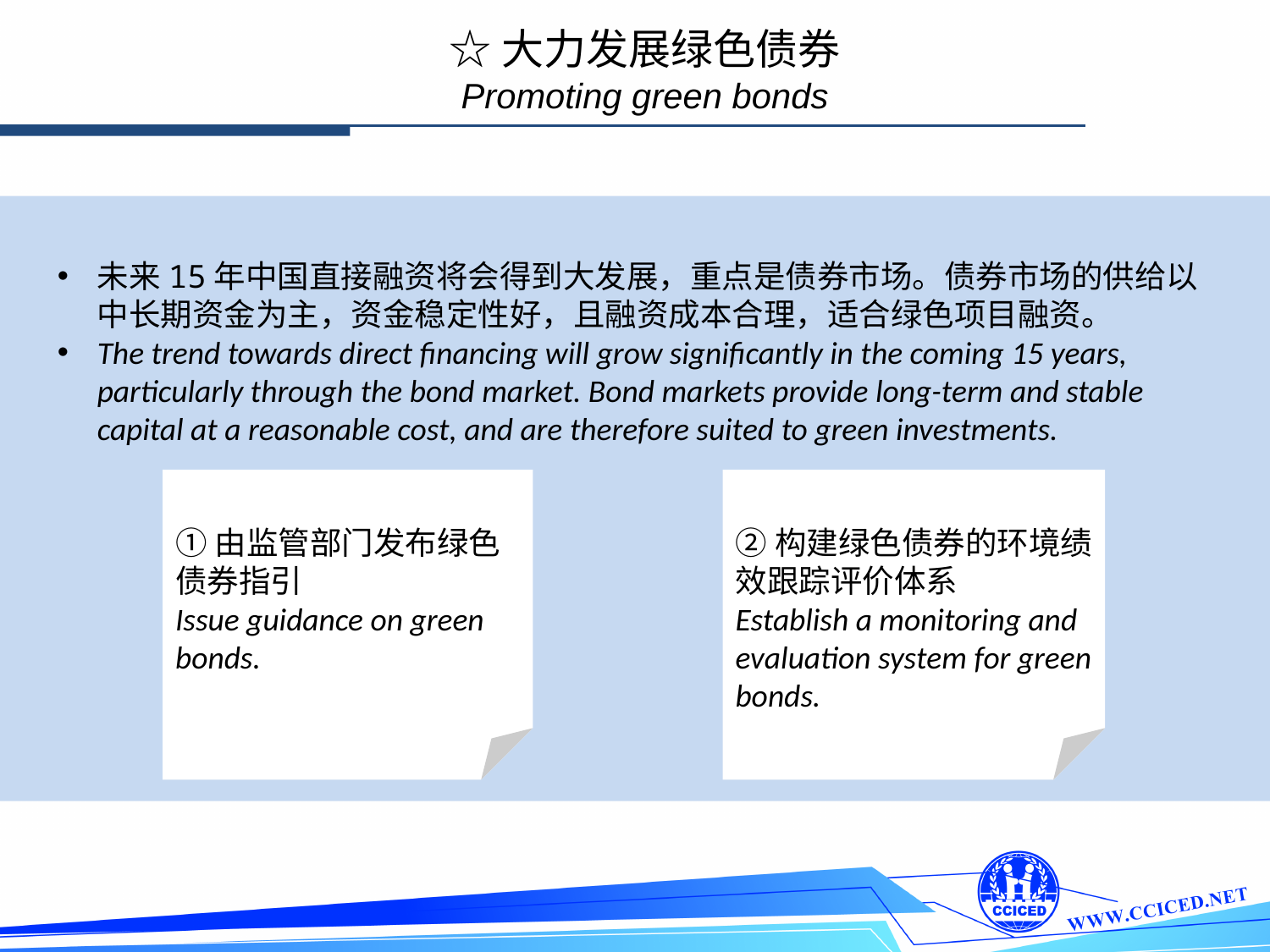

☆大力发展绿色债券
Promoting green bonds

未来15年中国直接融资将会得到大发展，重点是债券市场。债券市场的供给以中长期资金为主，资金稳定性好，且融资成本合理，适合绿色项目融资。
The trend towards direct financing will grow significantly in the coming 15 years, particularly through the bond market. Bond markets provide long-term and stable capital at a reasonable cost, and are therefore suited to green investments.

①由监管部门发布绿色债券指引
Issue guidance on green bonds.

②构建绿色债券的环境绩效跟踪评价体系
Establish a monitoring and evaluation system for green bonds.